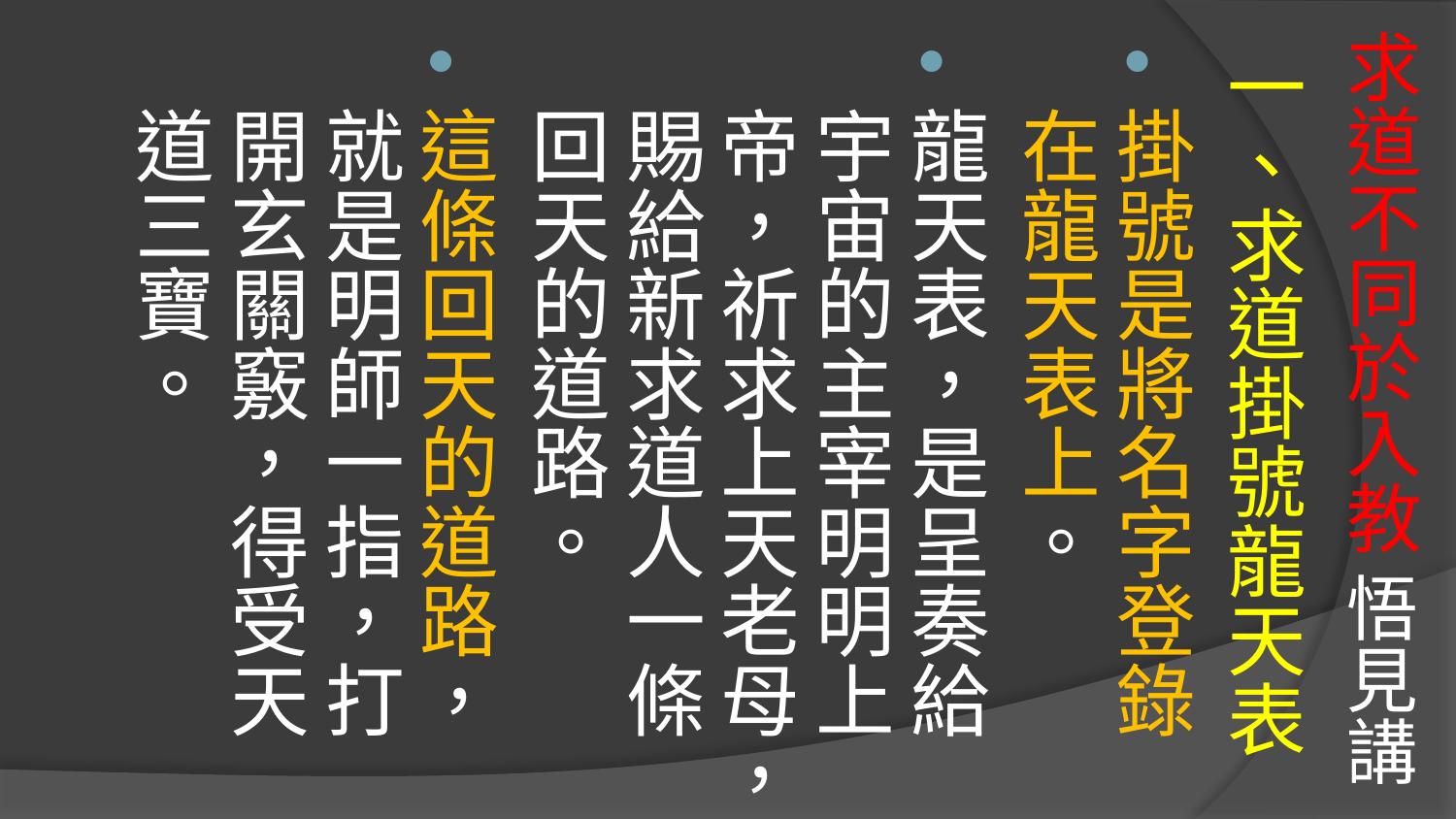

# 求道不同於入教 悟見講
一、求道掛號龍天表
掛號是將名字登錄在龍天表上。
龍天表，是呈奏給宇宙的主宰明明上帝，祈求上天老母，賜給新求道人一條回天的道路。
這條回天的道路，就是明師一指，打開玄關竅，得受天道三寶。